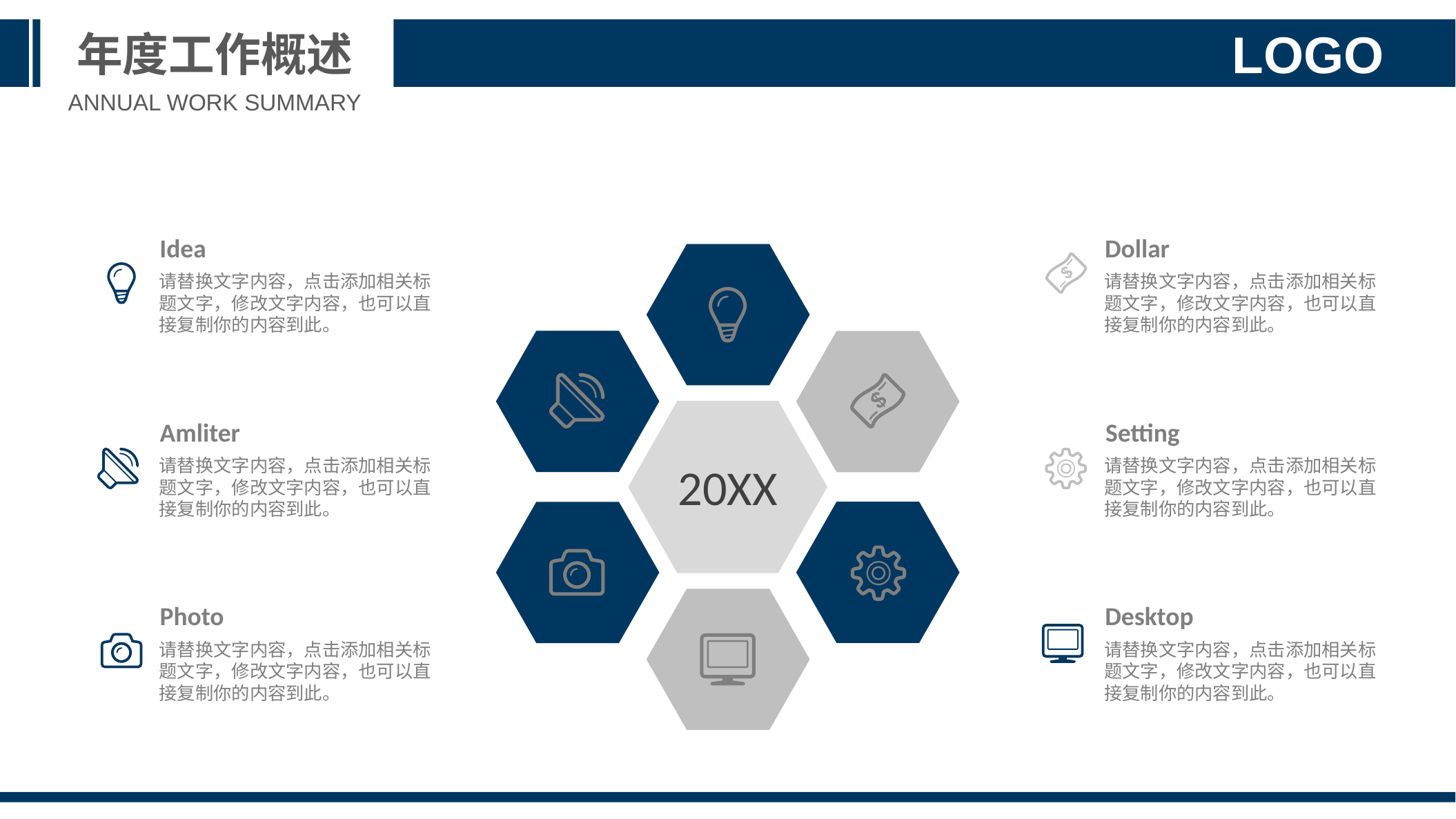

年度工作概述
LOGO
ANNUAL WORK SUMMARY
Idea
请替换文字内容，点击添加相关标题文字，修改文字内容，也可以直接复制你的内容到此。
Dollar
请替换文字内容，点击添加相关标题文字，修改文字内容，也可以直接复制你的内容到此。

20XX
Amliter
请替换文字内容，点击添加相关标题文字，修改文字内容，也可以直接复制你的内容到此。
Setting
请替换文字内容，点击添加相关标题文字，修改文字内容，也可以直接复制你的内容到此。

Photo
请替换文字内容，点击添加相关标题文字，修改文字内容，也可以直接复制你的内容到此。
Desktop
请替换文字内容，点击添加相关标题文字，修改文字内容，也可以直接复制你的内容到此。